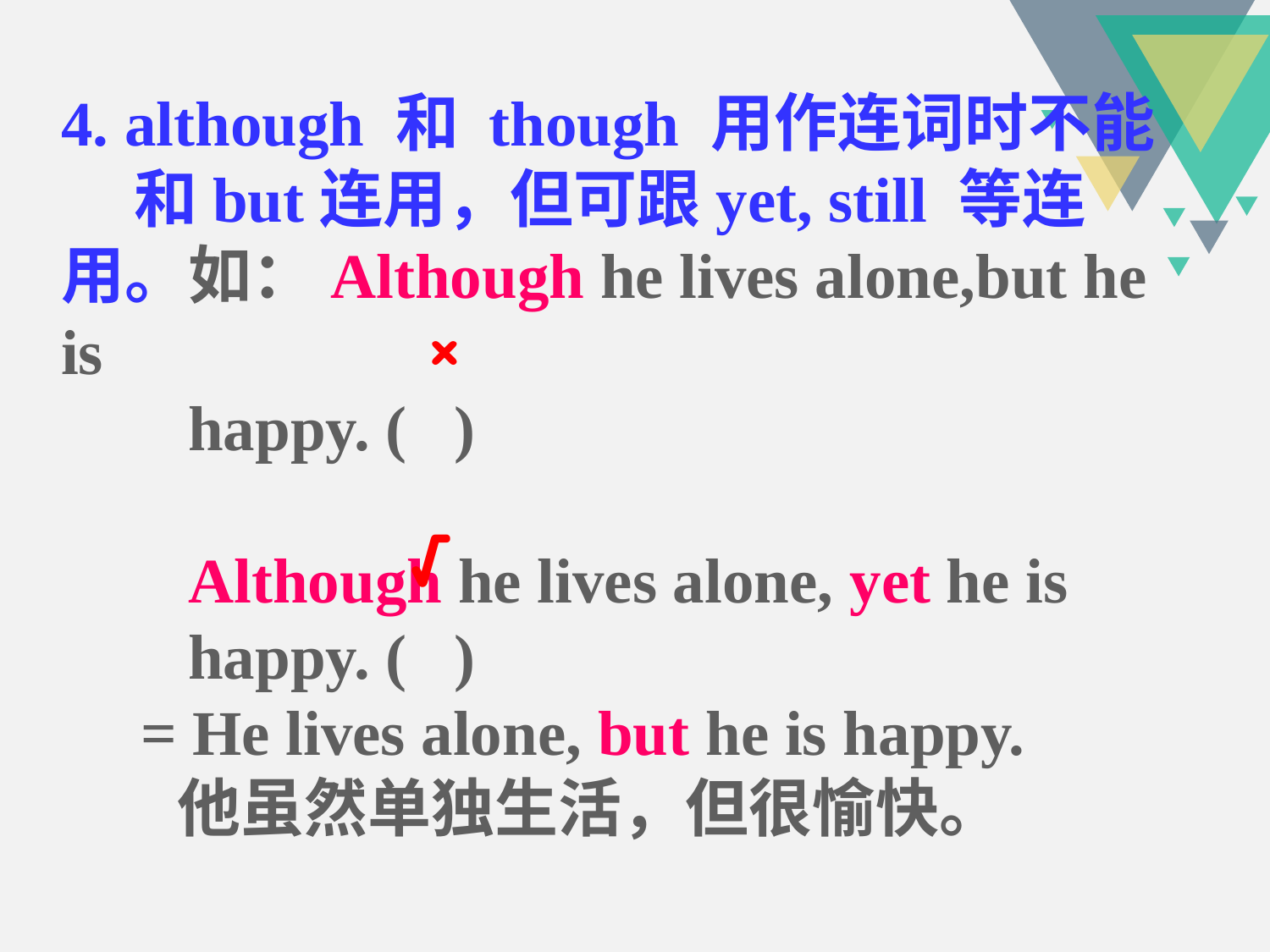

4. although 和 though 用作连词时不能
    和but连用，但可跟yet, still 等连用。如：Although he lives alone,but he is
        happy. (   )

        Although he lives alone, yet he is
        happy. (   )
     = He lives alone, but he is happy.
       他虽然单独生活，但很愉快。
×
√